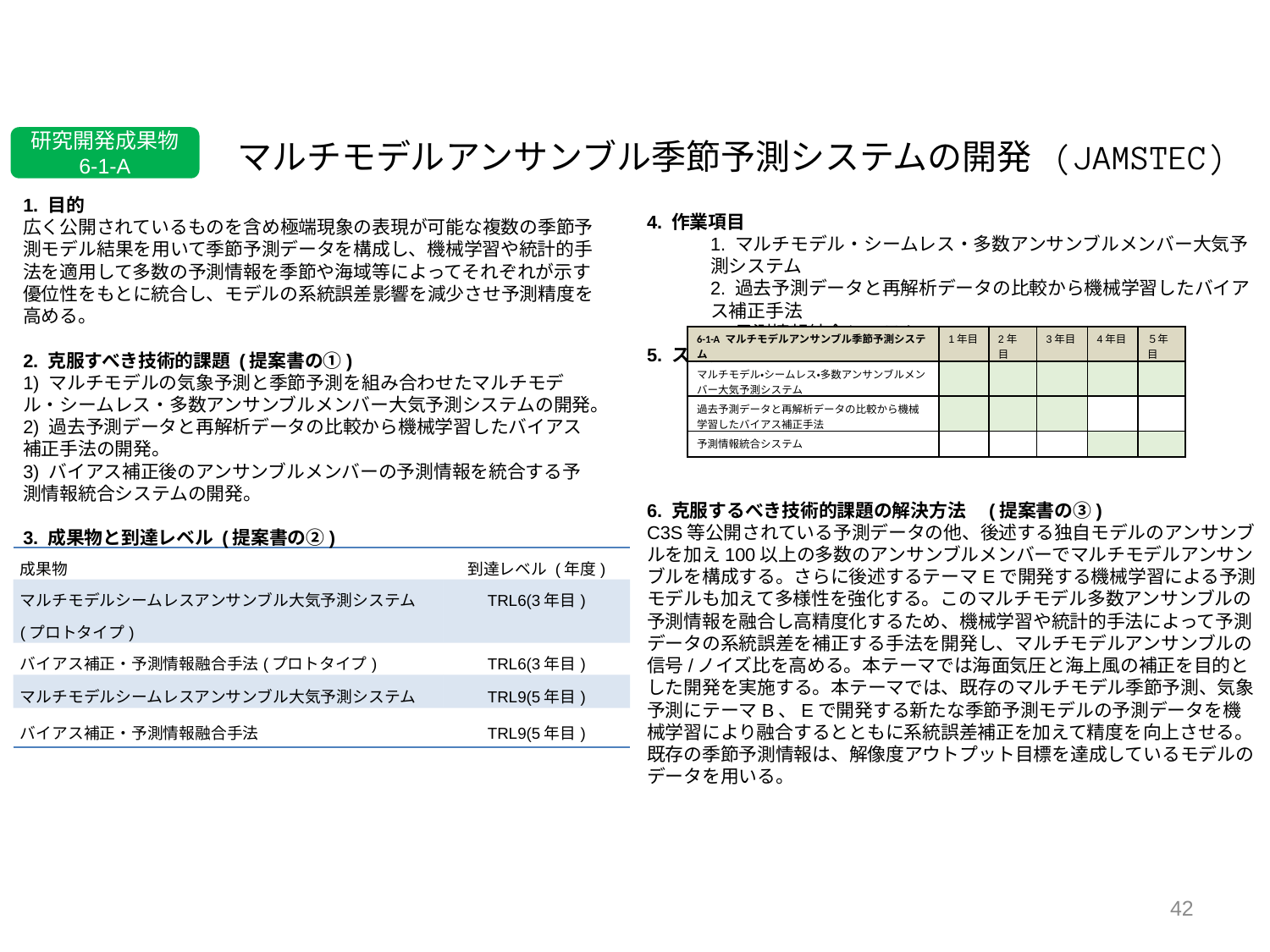

研究開発成果物 6-1-A
# マルチモデルアンサンブル季節予測システムの開発  (JAMSTEC)
1. 目的
広く公開されているものを含め極端現象の表現が可能な複数の季節予測モデル結果を用いて季節予測データを構成し、機械学習や統計的手法を適用して多数の予測情報を季節や海域等によってそれぞれが示す優位性をもとに統合し、モデルの系統誤差影響を減少させ予測精度を高める。

2. 克服すべき技術的課題 (提案書の①)
1) マルチモデルの気象予測と季節予測を組み合わせたマルチモデル・シームレス・多数アンサンブルメンバー大気予測システムの開発。
2) 過去予測データと再解析データの比較から機械学習したバイアス補正手法の開発。
3) バイアス補正後のアンサンブルメンバーの予測情報を統合する予測情報統合システムの開発。

3. 成果物と到達レベル (提案書の②)
4. 作業項目
1. マルチモデル・シームレス・多数アンサンブルメンバー大気予測システム
2. 過去予測データと再解析データの比較から機械学習したバイアス補正手法
3. 予測情報統合システム
5. スケジュール

6. 克服するべき技術的課題の解決方法　(提案書の③)
C3S等公開されている予測データの他、後述する独自モデルのアンサンブルを加え100以上の多数のアンサンブルメンバーでマルチモデルアンサンブルを構成する。さらに後述するテーマEで開発する機械学習による予測モデルも加えて多様性を強化する。このマルチモデル多数アンサンブルの予測情報を融合し高精度化するため、機械学習や統計的手法によって予測データの系統誤差を補正する手法を開発し、マルチモデルアンサンブルの信号/ノイズ比を高める。本テーマでは海面気圧と海上風の補正を目的とした開発を実施する。本テーマでは、既存のマルチモデル季節予測、気象予測にテーマB、Eで開発する新たな季節予測モデルの予測データを機械学習により融合するとともに系統誤差補正を加えて精度を向上させる。既存の季節予測情報は、解像度アウトプット目標を達成しているモデルのデータを用いる。

| 6-1-A マルチモデルアンサンブル季節予測システム | 1年目 | 2年目 | 3年目 | 4年目 | ５年目 |
| --- | --- | --- | --- | --- | --- |
| マルチモデル・シームレス・多数アンサンブルメンバー大気予測システム |  |  |  |  |  |
| 過去予測データと再解析データの比較から機械学習したバイアス補正手法 |  |  |  |  |  |
| 予測情報統合システム |  |  |  |  |  |

| 成果物 | 到達レベル (年度) |
| --- | --- |
| マルチモデルシームレスアンサンブル大気予測システム(プロトタイプ) | TRL6(3年目) |
| バイアス補正・予測情報融合手法(プロトタイプ) | TRL6(3年目) |
| マルチモデルシームレスアンサンブル大気予測システム | TRL9(5年目) |
| バイアス補正・予測情報融合手法 | TRL9(5年目) |
42